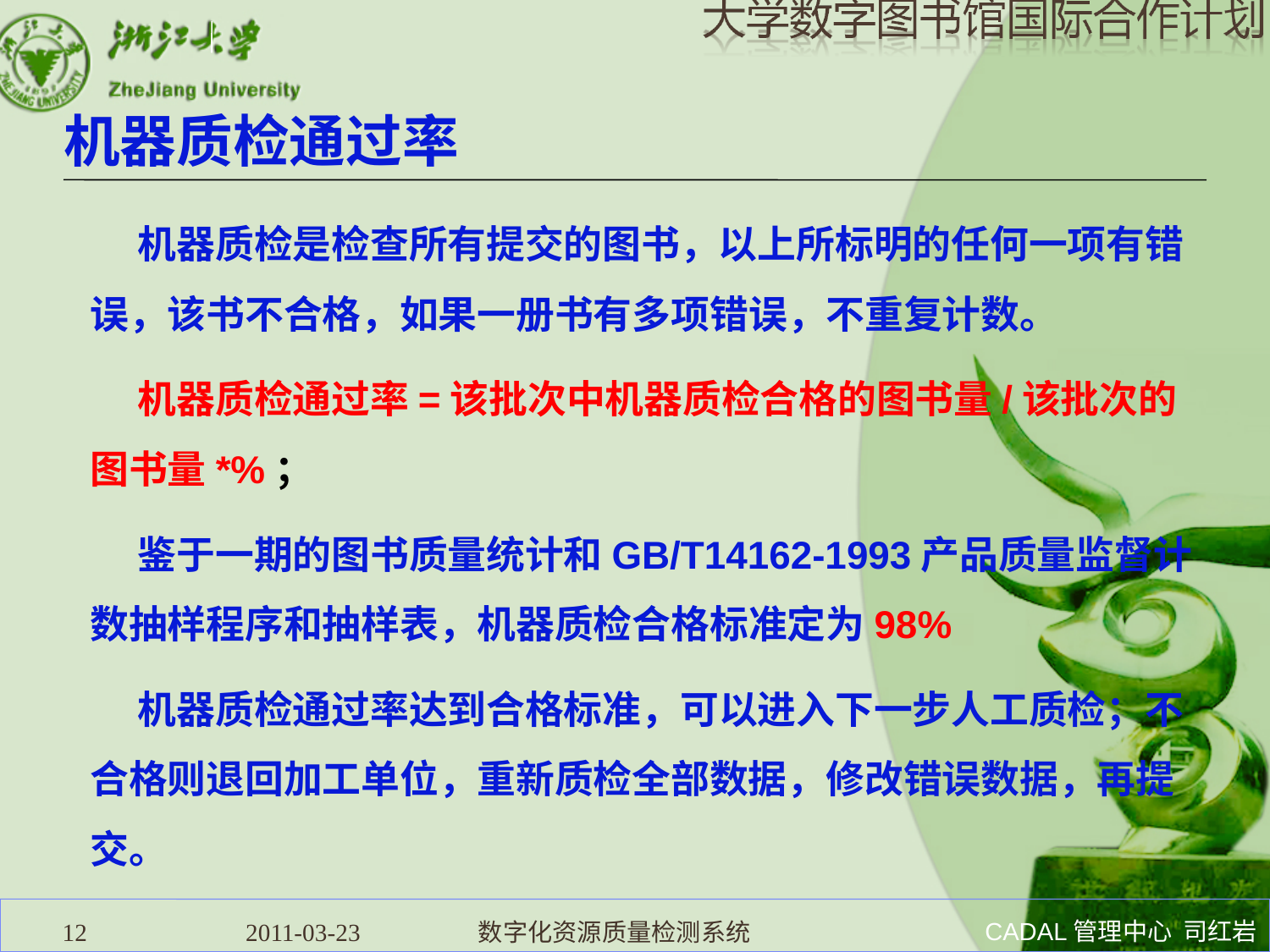

# 机器质检通过率
机器质检是检查所有提交的图书，以上所标明的任何一项有错误，该书不合格，如果一册书有多项错误，不重复计数。
机器质检通过率=该批次中机器质检合格的图书量/该批次的图书量*%；
鉴于一期的图书质量统计和GB/T14162-1993产品质量监督计数抽样程序和抽样表，机器质检合格标准定为98%
机器质检通过率达到合格标准，可以进入下一步人工质检；不合格则退回加工单位，重新质检全部数据，修改错误数据，再提交。

12
2011-03-23                数字化资源质量检测系统